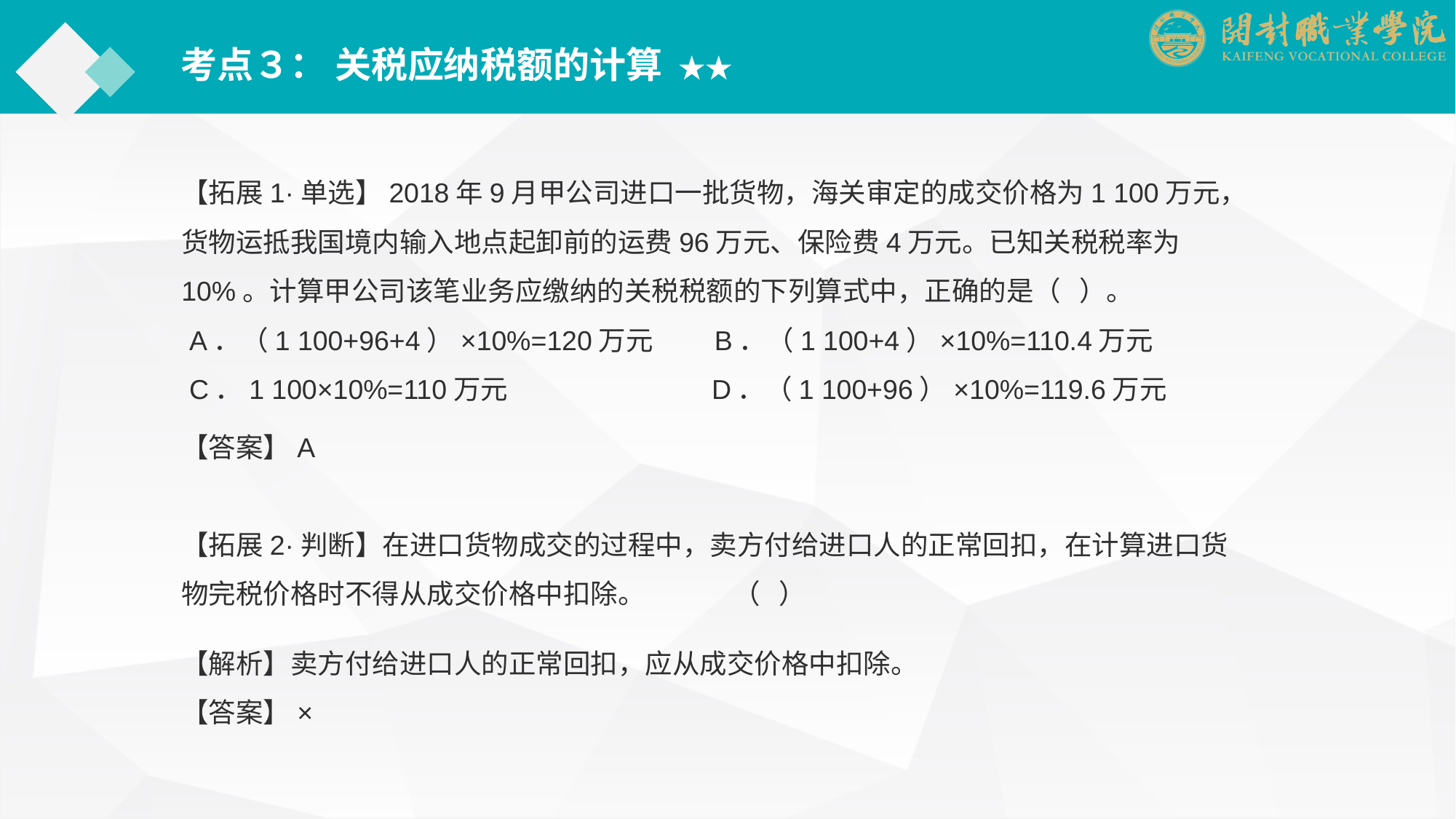

考点３： 关税应纳税额的计算  ★★
【拓展1·单选】2018年9月甲公司进口一批货物，海关审定的成交价格为1 100万元，货物运抵我国境内输入地点起卸前的运费96万元、保险费4万元。已知关税税率为10%。计算甲公司该笔业务应缴纳的关税税额的下列算式中，正确的是（   ）。
 A．（1 100+96+4）×10%=120万元　　B．（1 100+4）×10%=110.4万元
 C．1 100×10%=110万元　　　　　　 　D．（1 100+96）×10%=119.6万元
【答案】A
【拓展2·判断】在进口货物成交的过程中，卖方付给进口人的正常回扣，在计算进口货物完税价格时不得从成交价格中扣除。	 （   ）
【解析】卖方付给进口人的正常回扣，应从成交价格中扣除。
【答案】×